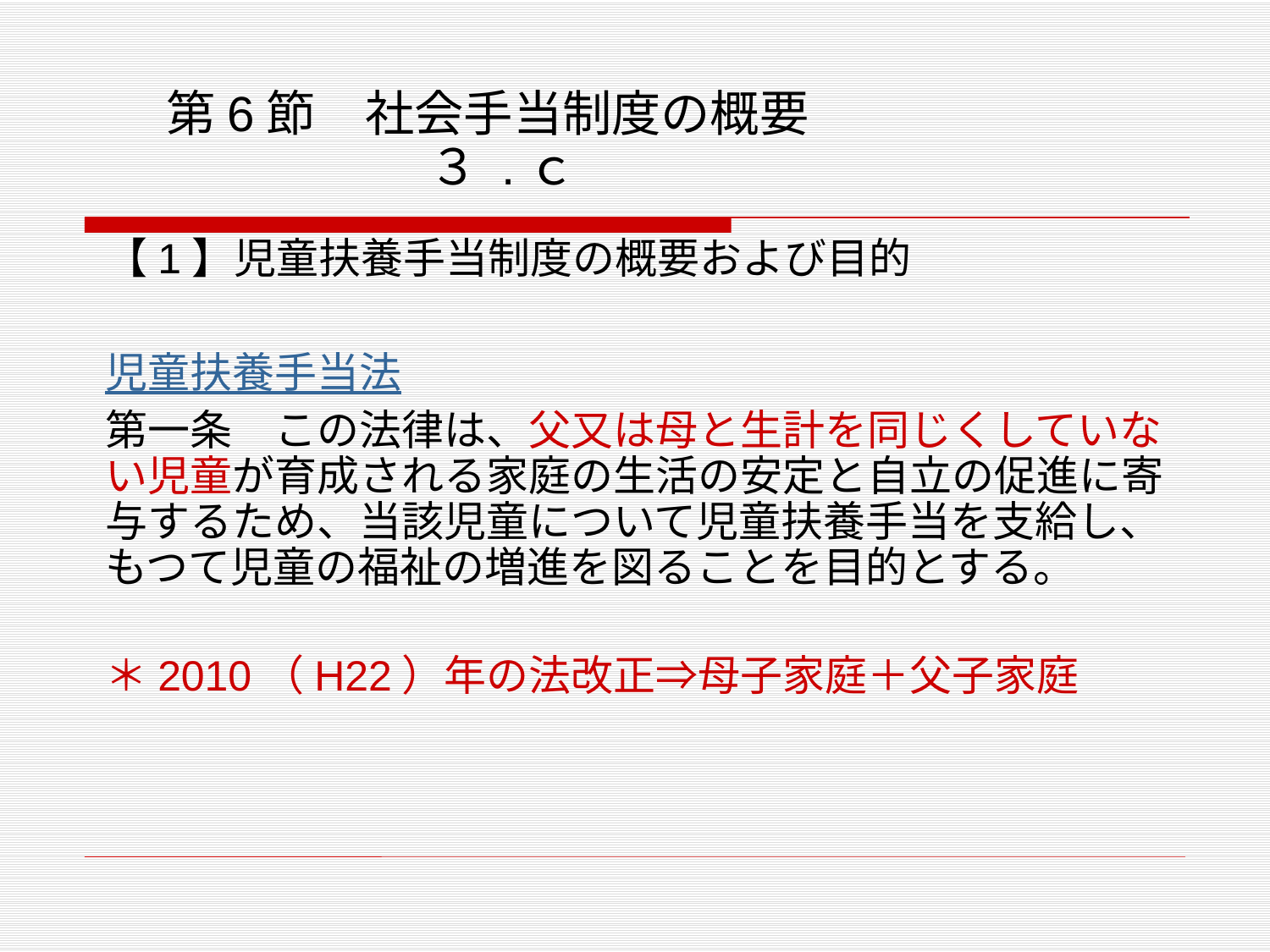

# 第6節　社会手当制度の概要 　　　　  ３ .ｃ
【1】児童扶養手当制度の概要および目的

児童扶養手当法
第一条　この法律は、父又は母と生計を同じくしていない児童が育成される家庭の生活の安定と自立の促進に寄与するため、当該児童について児童扶養手当を支給し、もつて児童の福祉の増進を図ることを目的とする。

＊2010（H22）年の法改正⇒母子家庭＋父子家庭